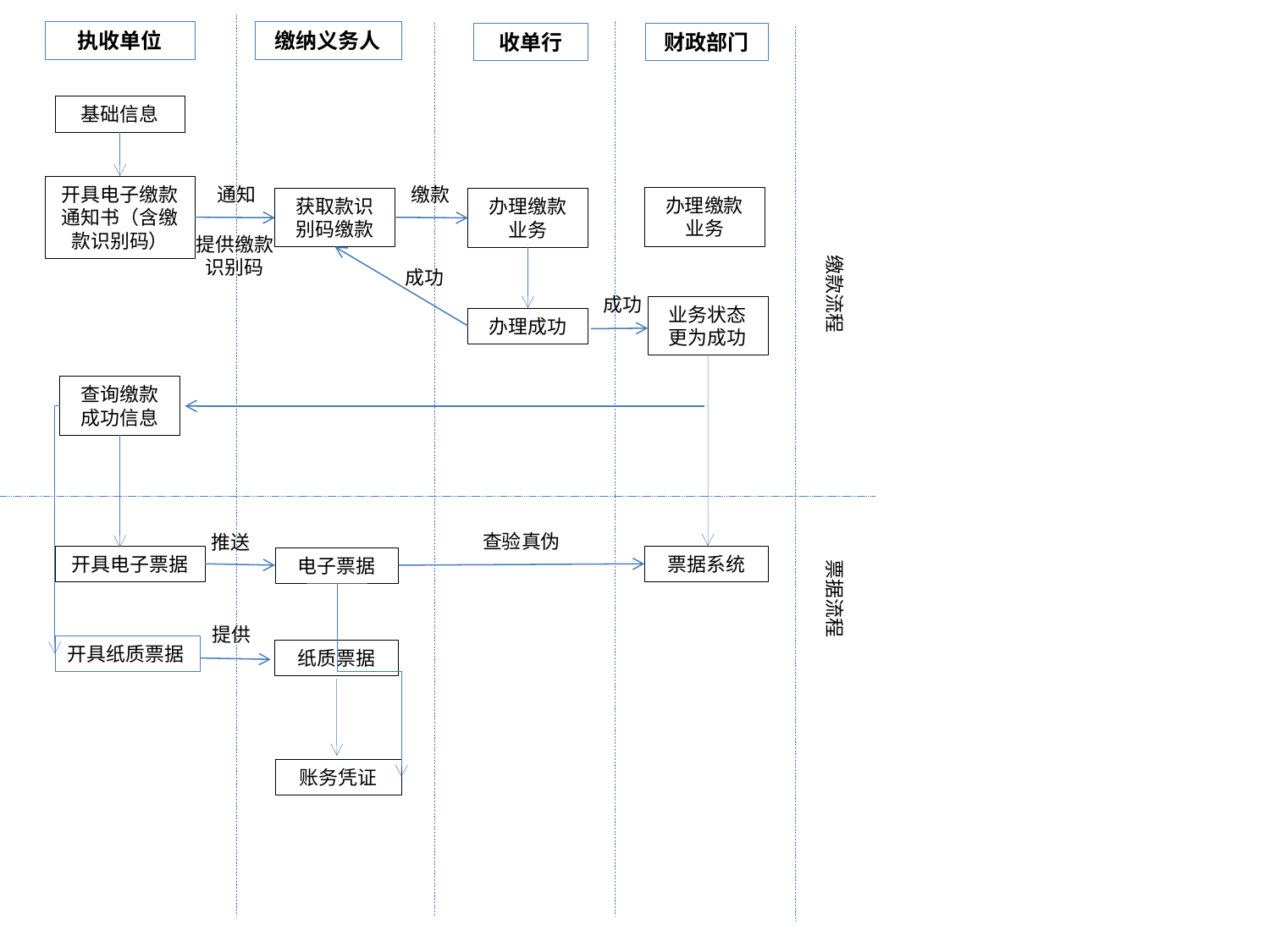

缴纳义务人
执收单位
收单行
财政部门
基础信息
开具电子缴款通知书（含缴款识别码）
通知
缴款
办理缴款业务
获取款识别码缴款
办理缴款业务
提供缴款识别码
缴款流程
成功
成功
业务状态更为成功
办理成功
查询缴款成功信息
查验真伪
推送
开具电子票据
票据系统
电子票据
票据流程
提供
开具纸质票据
纸质票据
账务凭证